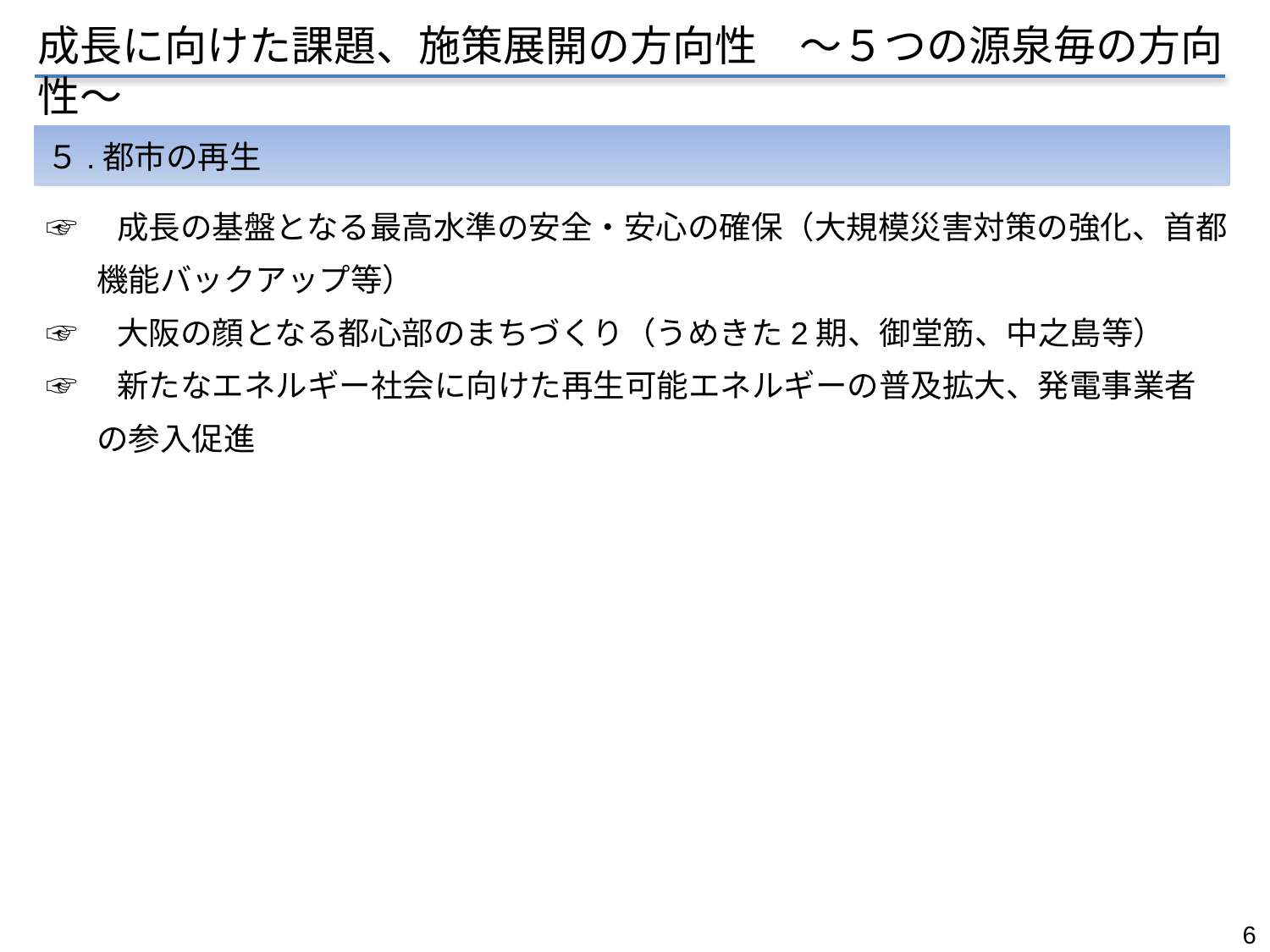

成長に向けた課題、施策展開の方向性　～５つの源泉毎の方向性～
５.都市の再生
☞　成長の基盤となる最高水準の安全・安心の確保（大規模災害対策の強化、首都機能バックアップ等）
☞　大阪の顔となる都心部のまちづくり（うめきた2期、御堂筋、中之島等）
☞　新たなエネルギー社会に向けた再生可能エネルギーの普及拡大、発電事業者の参入促進
6